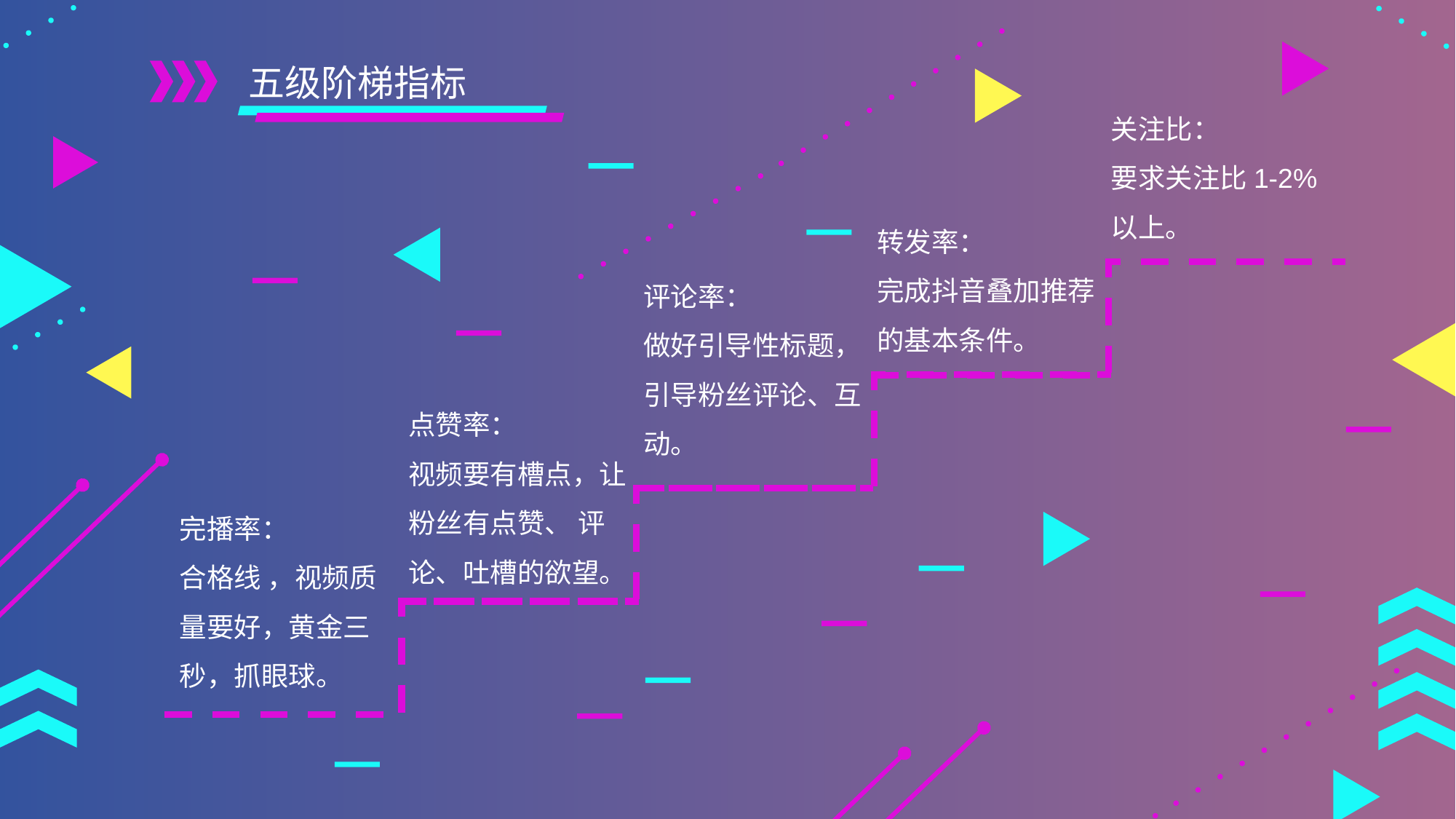

五级阶梯指标

关注比：
要求关注比1-2%以上。

转发率：
完成抖音叠加推荐的基本条件。

评论率：
做好引导性标题， 引导粉丝评论、互动。

点赞率：
视频要有槽点，让粉丝有点赞、 评论、吐槽的欲望。

完播率：
合格线 ，视频质量要好，黄金三秒，抓眼球。